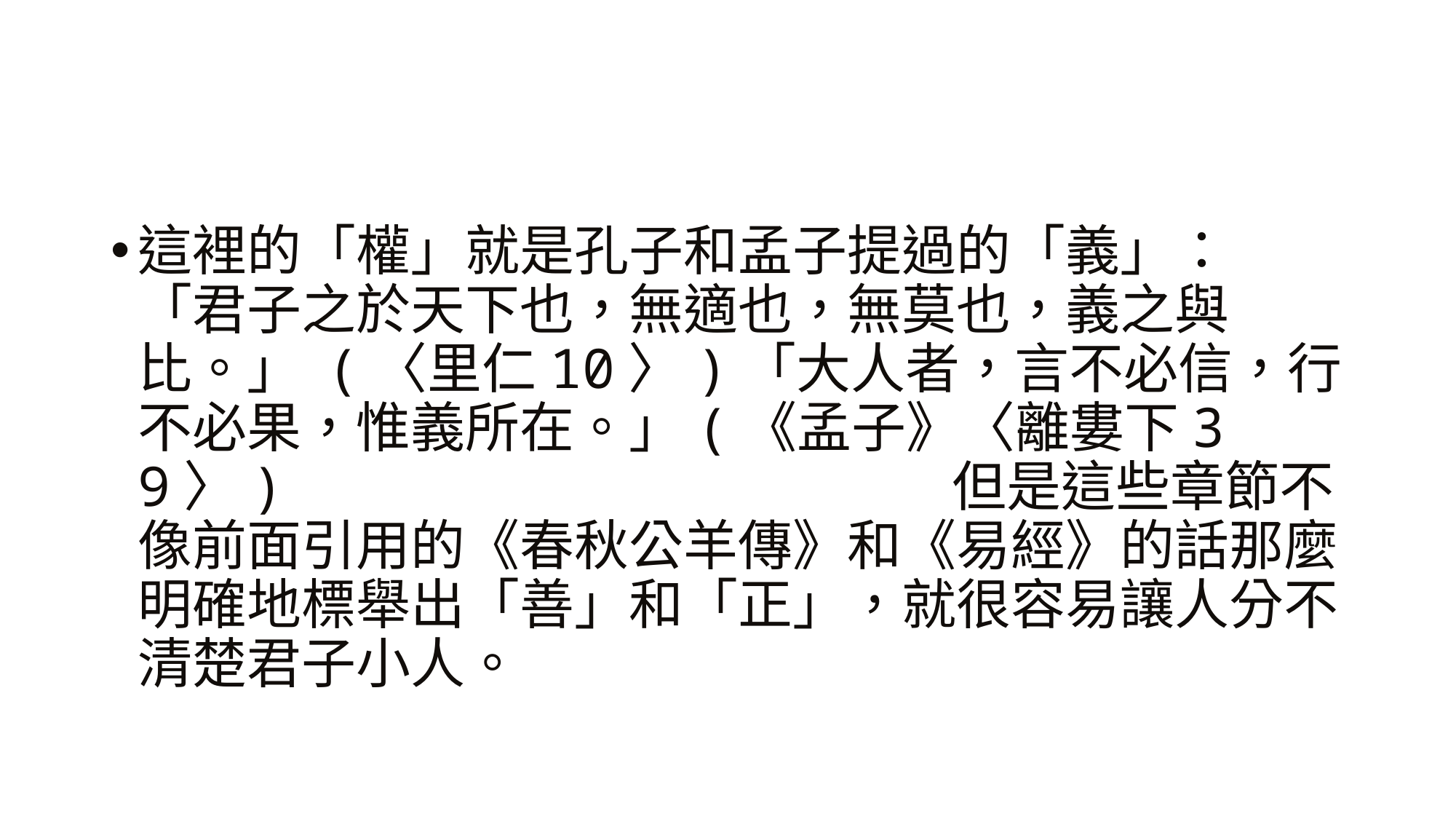

#
這裡的「權」就是孔子和孟子提過的「義」：      「君子之於天下也，無適也，無莫也，義之與比。」 (〈里仁10〉)「大人者，言不必信，行不必果，惟義所在。」(《孟子》〈離婁下39〉)                    但是這些章節不像前面引用的《春秋公羊傳》和《易經》的話那麼明確地標舉出「善」和「正」，就很容易讓人分不清楚君子小人。